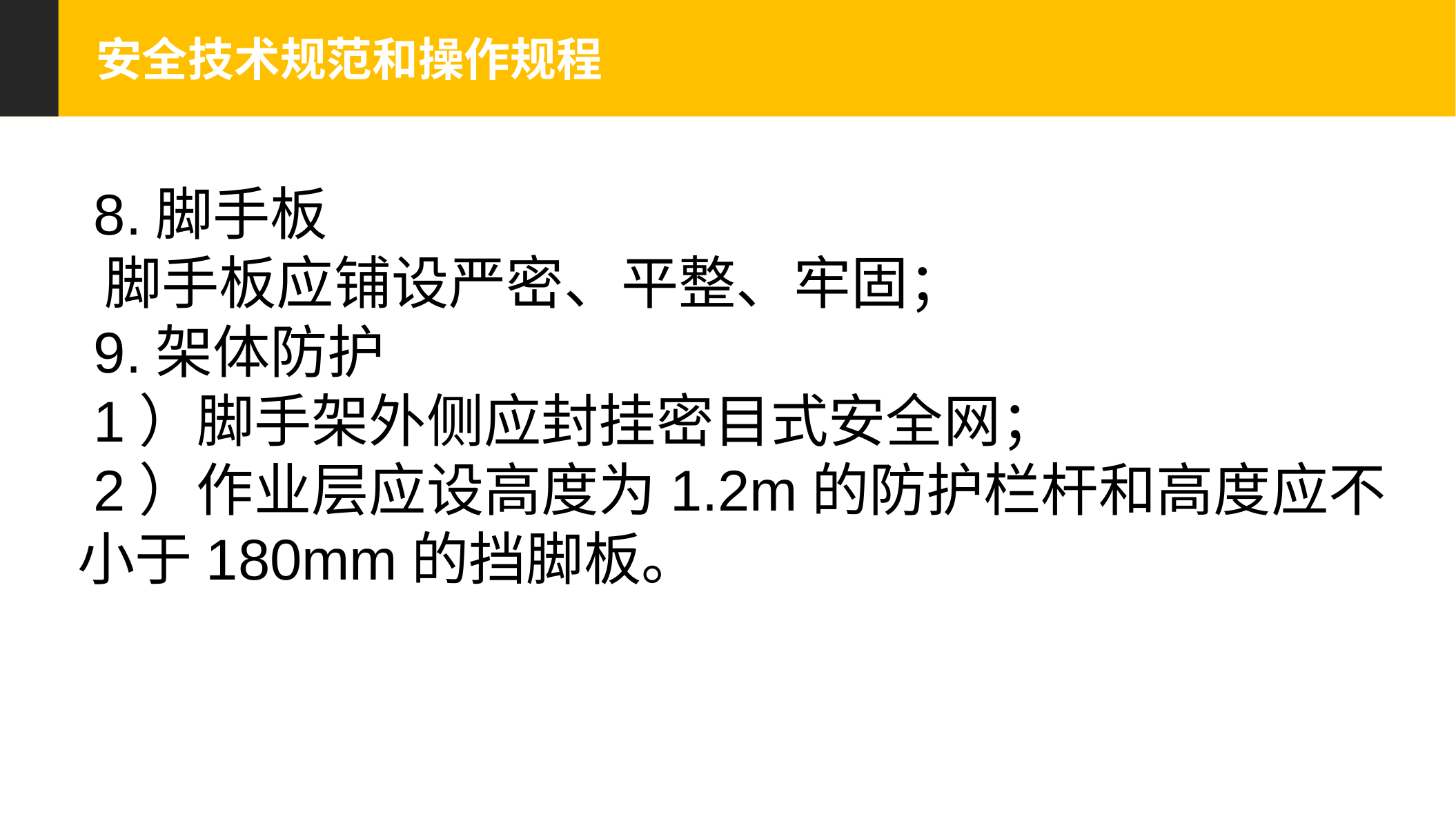

安全技术规范和操作规程
 8.脚手板
 脚手板应铺设严密、平整、牢固；
 9.架体防护
 1）脚手架外侧应封挂密目式安全网；
 2）作业层应设高度为1.2m的防护栏杆和高度应不小于180mm的挡脚板。